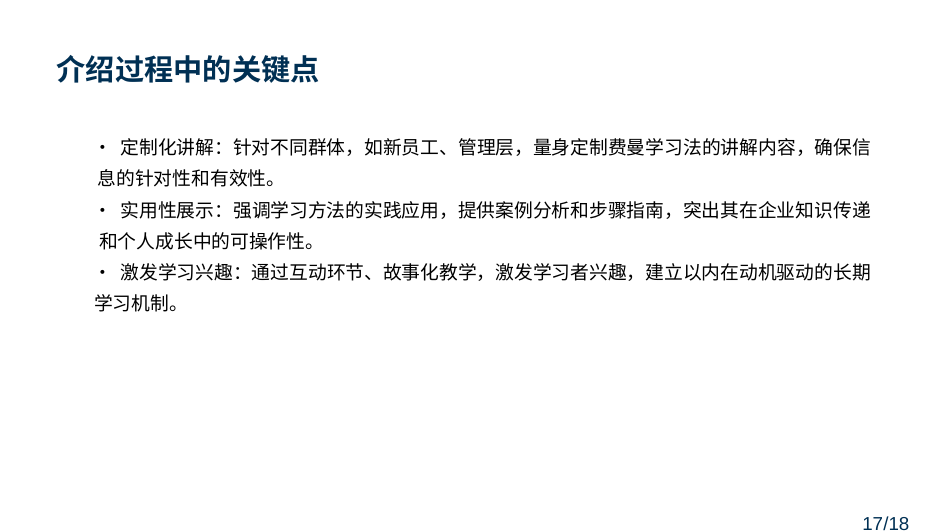

介绍过程中的关键点
• 定制化讲解：针对不同群体，如新员工、管理层，量身定制费曼学习法的讲解内容，确保信
息的针对性和有效性。
• 实用性展示：强调学习方法的实践应用，提供案例分析和步骤指南，突出其在企业知识传递
和个人成长中的可操作性。
• 激发学习兴趣：通过互动环节、故事化教学，激发学习者兴趣，建立以内在动机驱动的长期
学习机制。
17/18